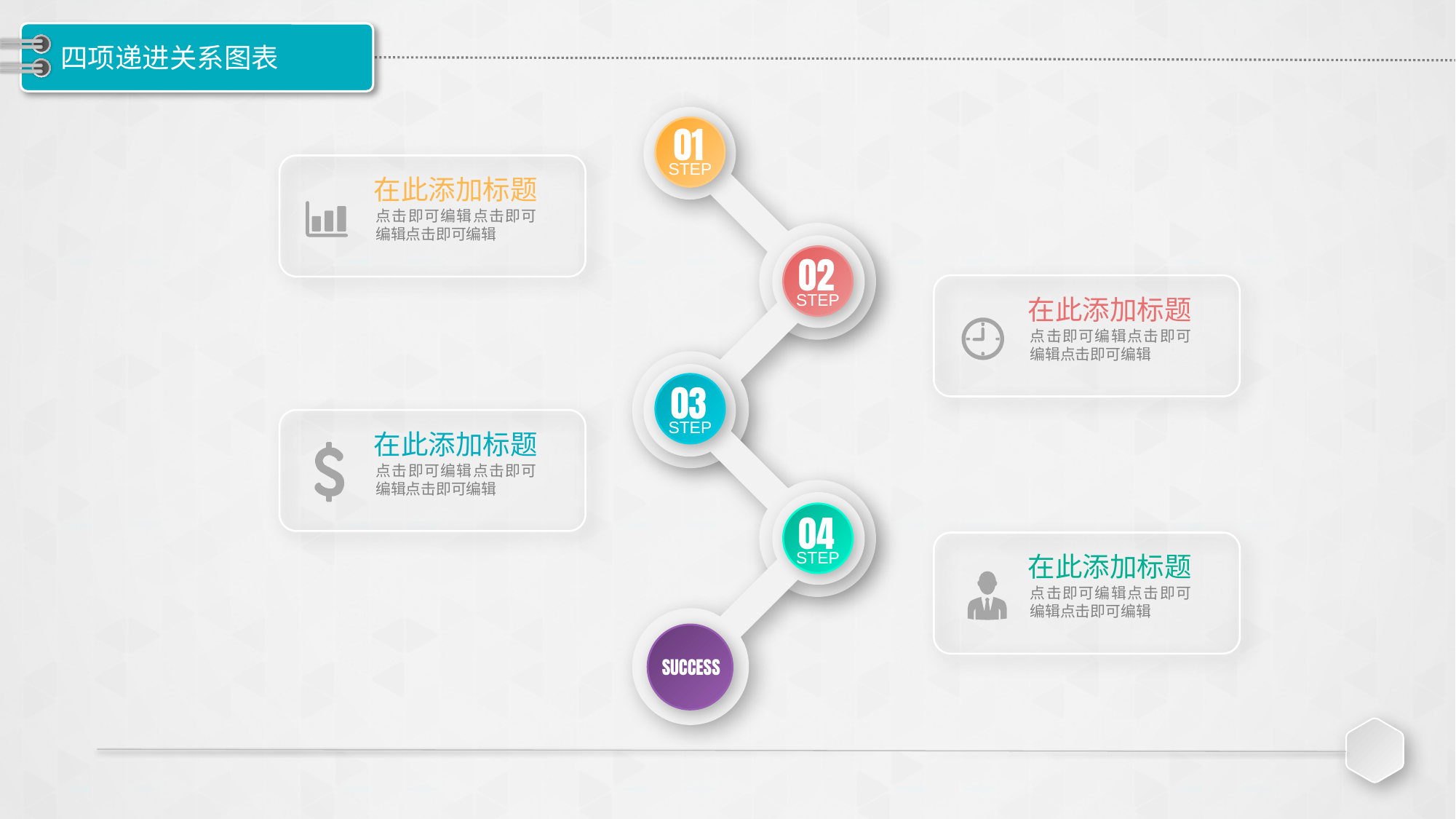

# 四项递进关系图表

01
STEP

在此添加标题
点击即可编辑点击即可编辑点击即可编辑

02
STEP

在此添加标题
点击即可编辑点击即可编辑点击即可编辑

03
STEP

在此添加标题
点击即可编辑点击即可编辑点击即可编辑

04
STEP

在此添加标题
点击即可编辑点击即可编辑点击即可编辑

SUCCESS
93